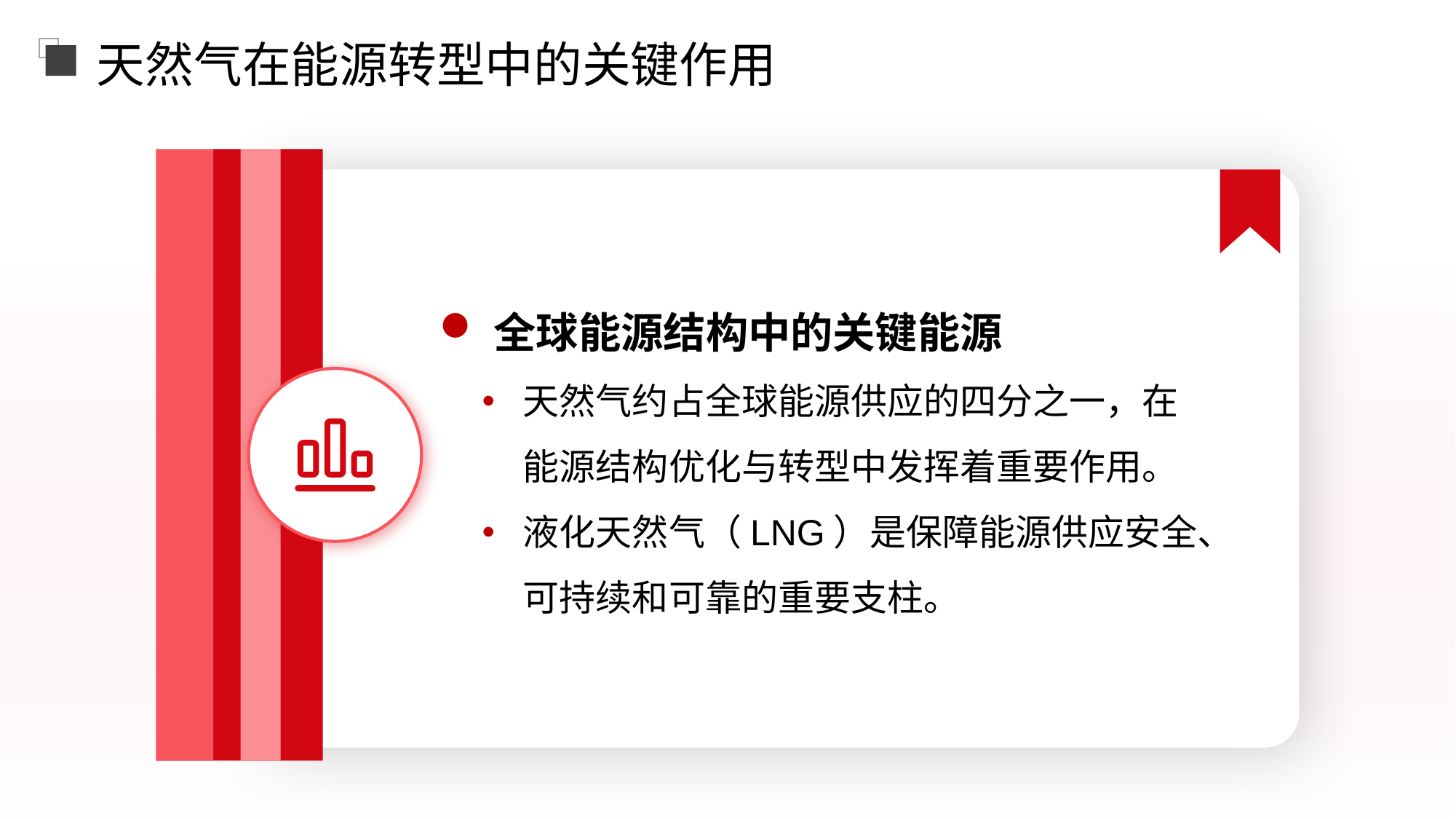

天然气在能源转型中的关键作用

全球能源结构中的关键能源
天然气约占全球能源供应的四分之一，在能源结构优化与转型中发挥着重要作用。
液化天然气（LNG）是保障能源供应安全、可持续和可靠的重要支柱。